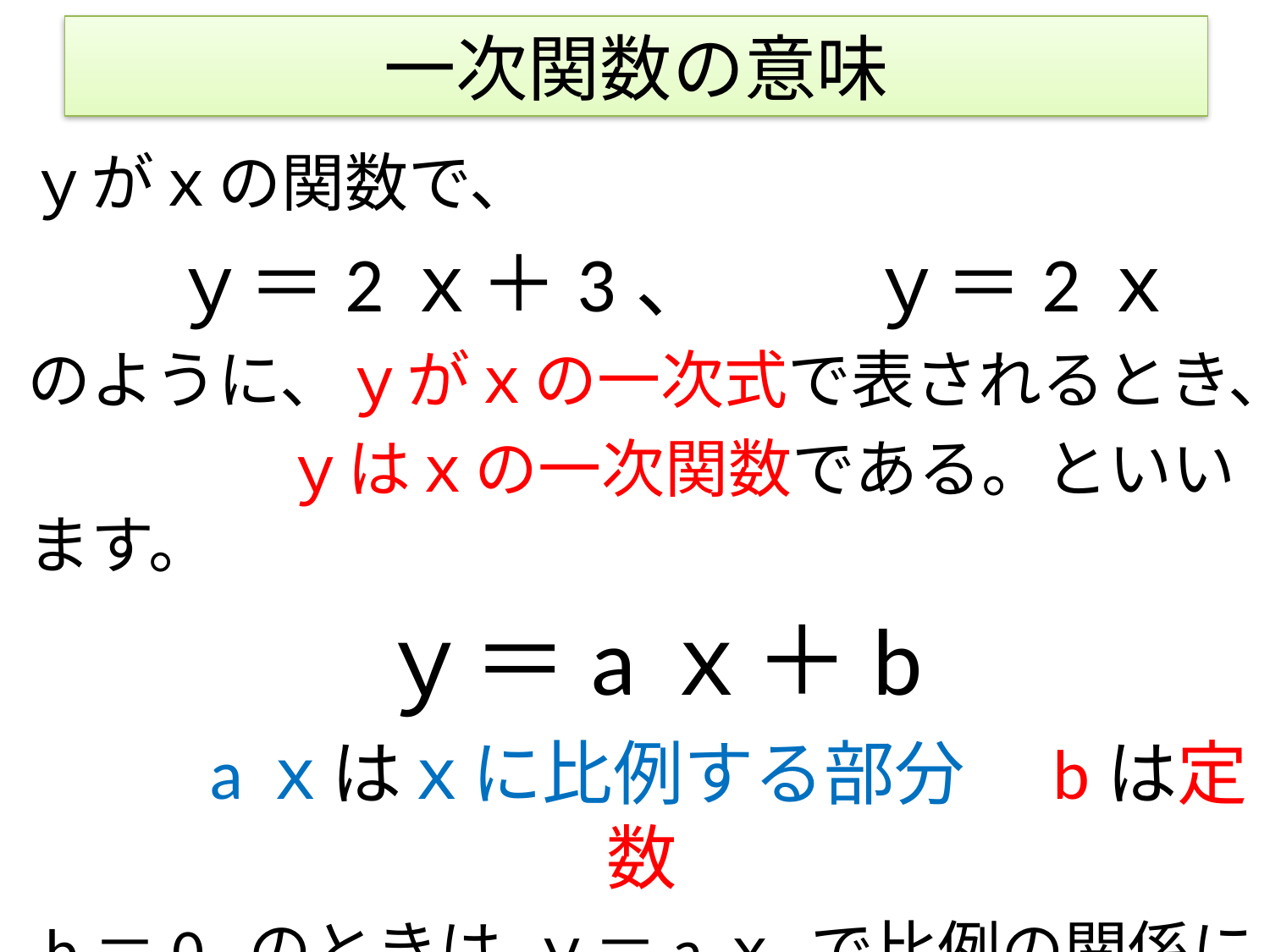

# 一次関数の意味
ｙがｘの関数で、
　ｙ＝2ｘ＋3、　　ｙ＝2ｘ
のように、ｙがｘの一次式で表されるとき、
                 ｙはｘの一次関数である。といいます。
ｙ＝aｘ＋b
　　aｘはｘに比例する部分　bは定数
b＝0  のときは  ｙ＝aｘ  で比例の関係になる。
比例は一次関数の特別な場合